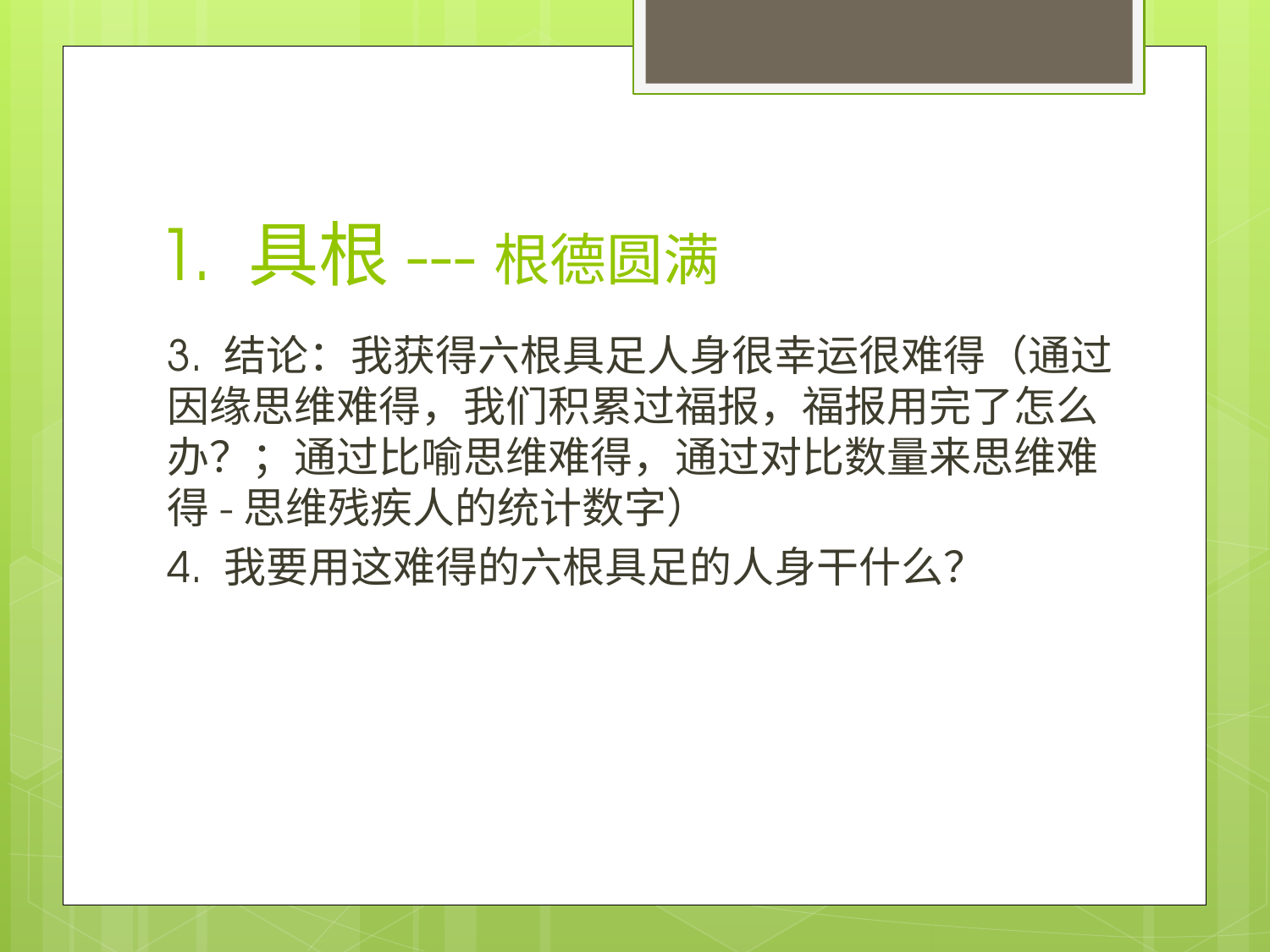

# 1. 具根---根德圆满
3. 结论：我获得六根具足人身很幸运很难得（通过因缘思维难得，我们积累过福报，福报用完了怎么办？；通过比喻思维难得，通过对比数量来思维难得-思维残疾人的统计数字）
4. 我要用这难得的六根具足的人身干什么？